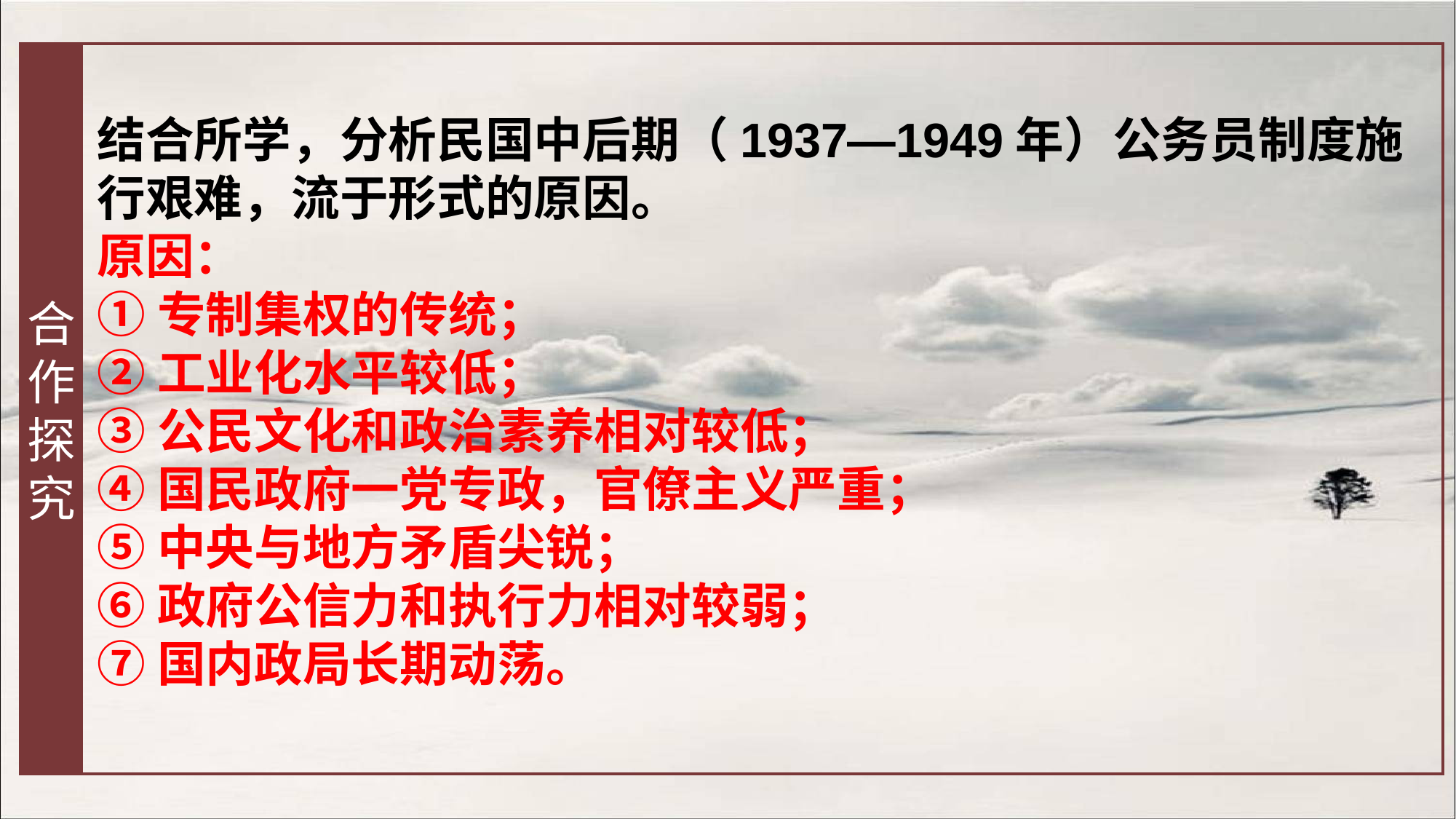

合作探究
结合所学，分析民国中后期（1937—1949年）公务员制度施行艰难，流于形式的原因。
原因：
①专制集权的传统；
②工业化水平较低；
③公民文化和政治素养相对较低；
④国民政府一党专政，官僚主义严重；
⑤中央与地方矛盾尖锐；
⑥政府公信力和执行力相对较弱；
⑦国内政局长期动荡。